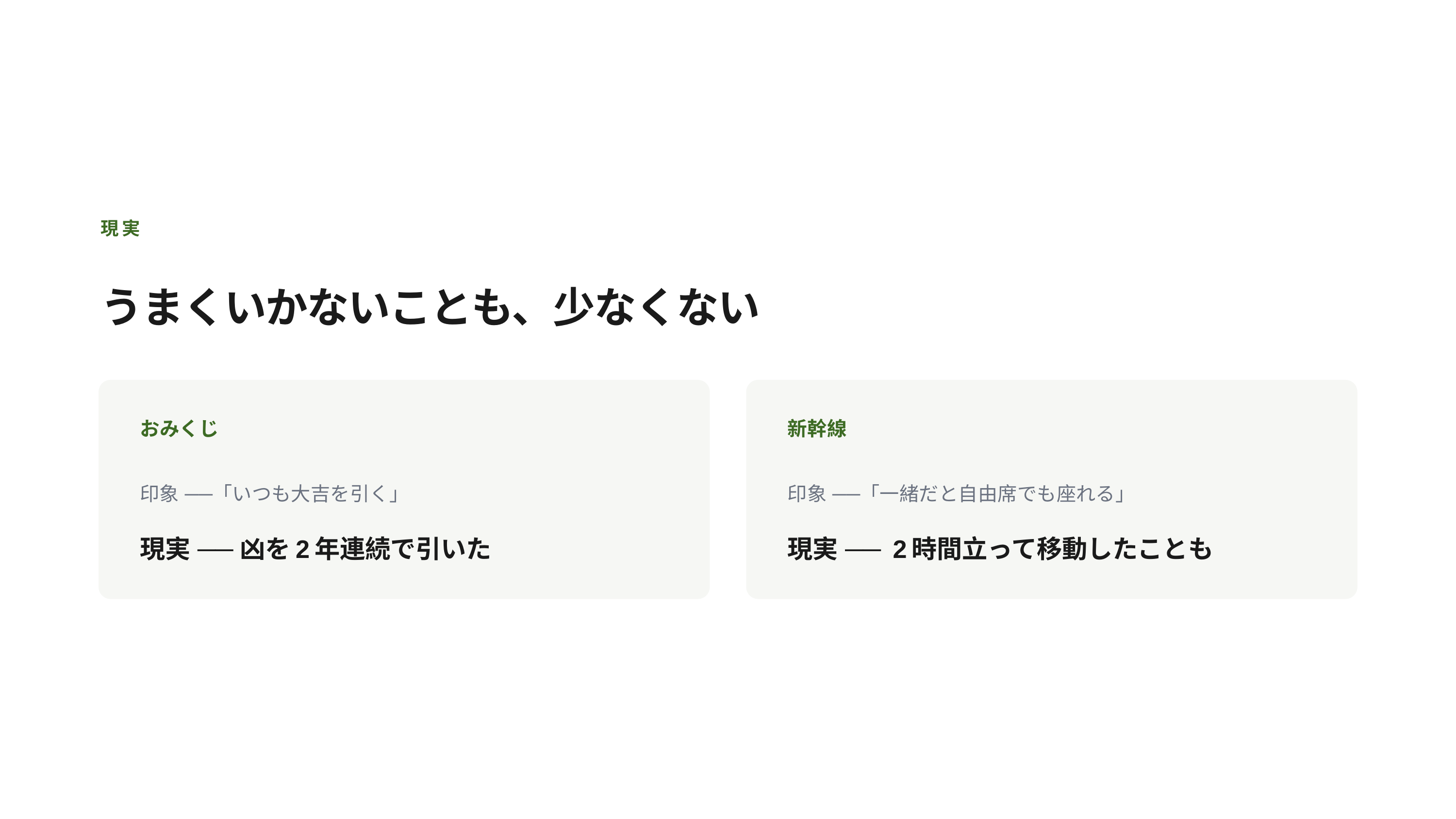

現実
うまくいかないことも、少なくない

おみくじ
新幹線
印象 ──「いつも大吉を引く」
印象 ──「一緒だと自由席でも座れる」
現実 ── 凶を2年連続で引いた
現実 ── 2時間立って移動したことも